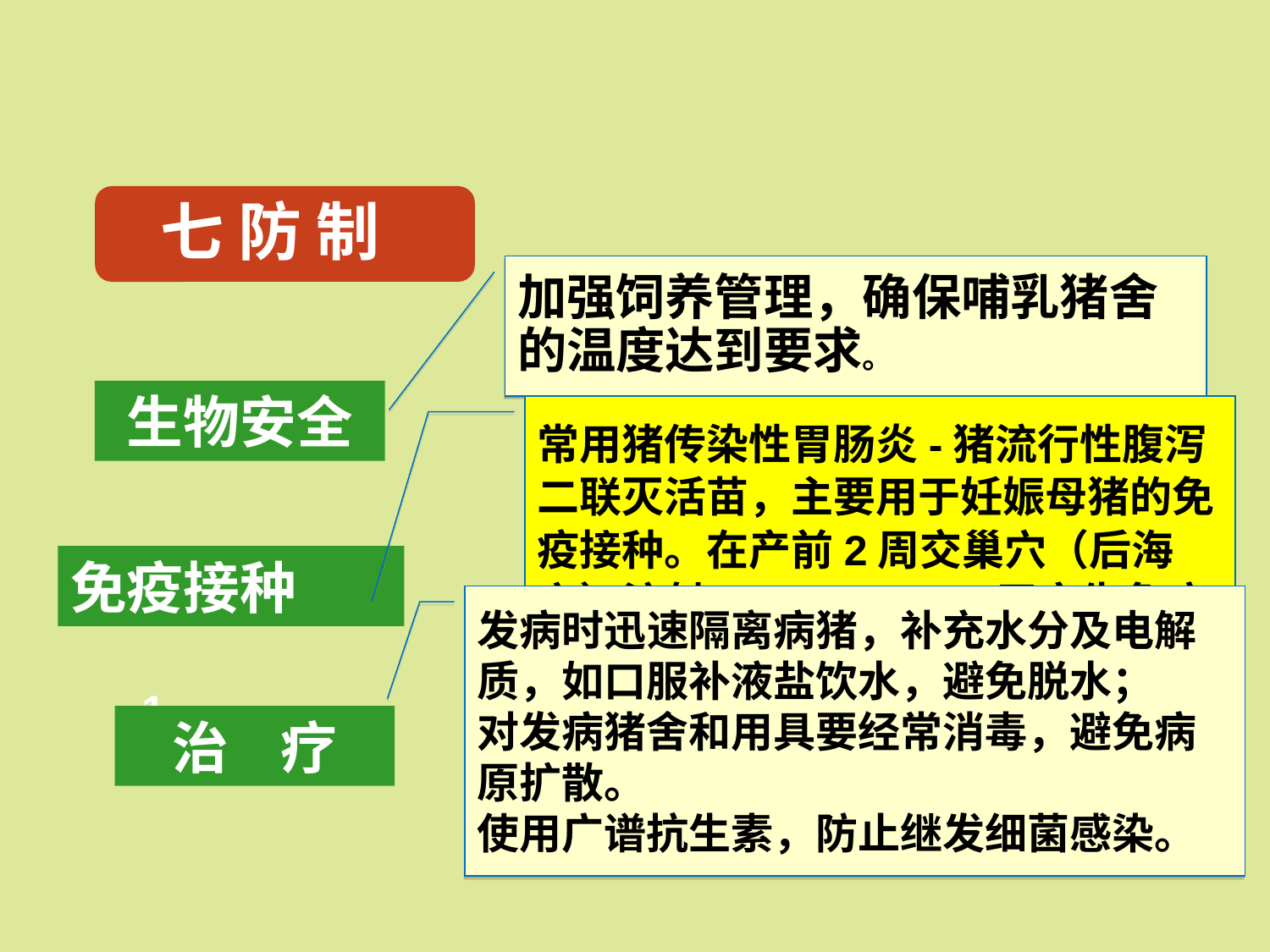

七 防 制

加强饲养管理，确保哺乳猪舍的温度达到要求。
生物安全
常用猪传染性胃肠炎-猪流行性腹泻二联灭活苗，主要用于妊娠母猪的免疫接种。在产前2周交巢穴（后海穴）注射4～5ml，14天产生免疫力，免疫期6个月，仔猪被动免疫的保护期维持到断奶后7天。
免疫接种
发病时迅速隔离病猪，补充水分及电解质，如口服补液盐饮水，避免脱水；
对发病猪舍和用具要经常消毒，避免病原扩散。
使用广谱抗生素，防止继发细菌感染。
1
治    疗